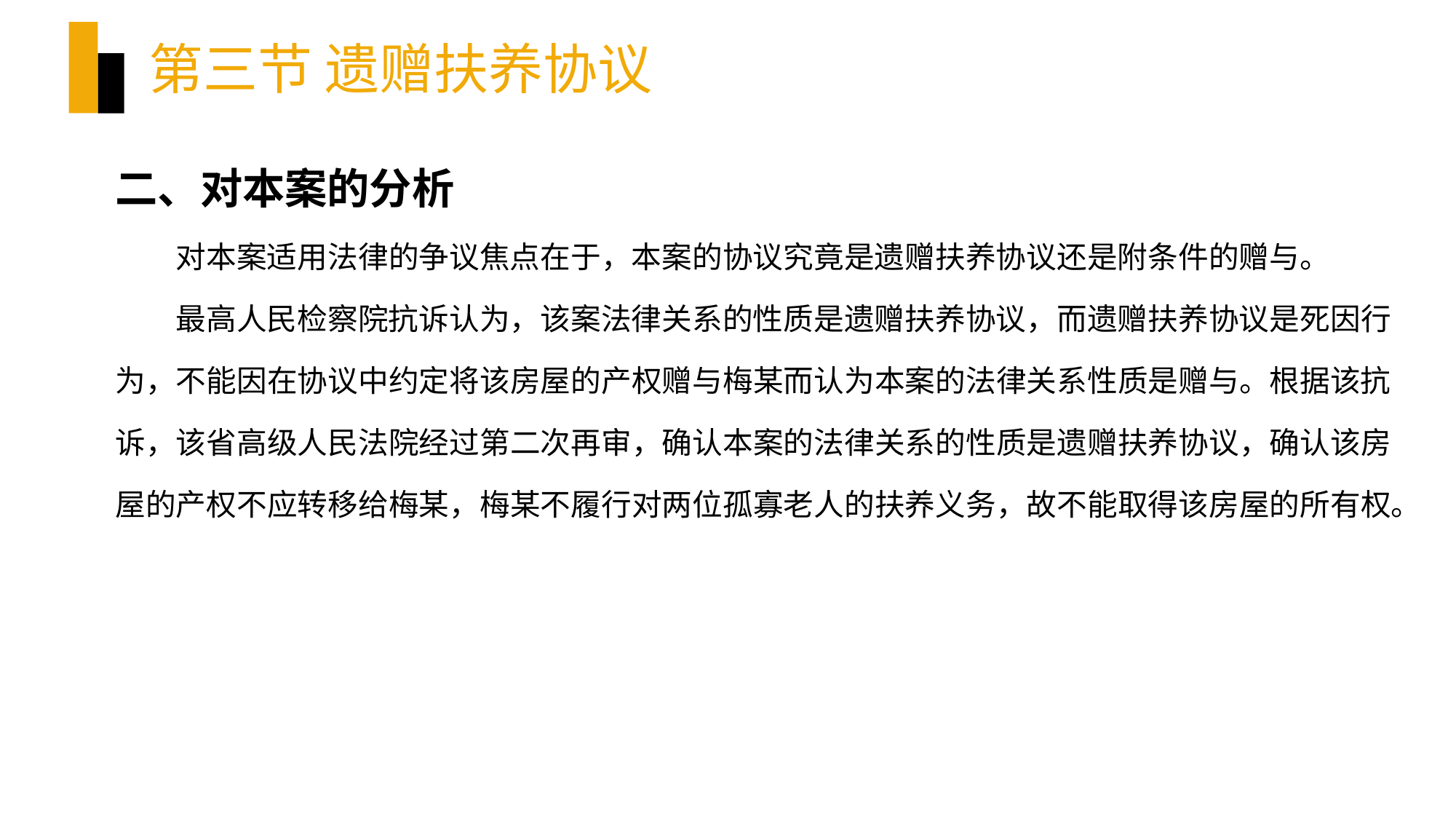

# 第三节 遗赠扶养协议
二、对本案的分析
对本案适用法律的争议焦点在于，本案的协议究竟是遗赠扶养协议还是附条件的赠与。
最高人民检察院抗诉认为，该案法律关系的性质是遗赠扶养协议，而遗赠扶养协议是死因行为，不能因在协议中约定将该房屋的产权赠与梅某而认为本案的法律关系性质是赠与。根据该抗诉，该省高级人民法院经过第二次再审，确认本案的法律关系的性质是遗赠扶养协议，确认该房屋的产权不应转移给梅某，梅某不履行对两位孤寡老人的扶养义务，故不能取得该房屋的所有权。